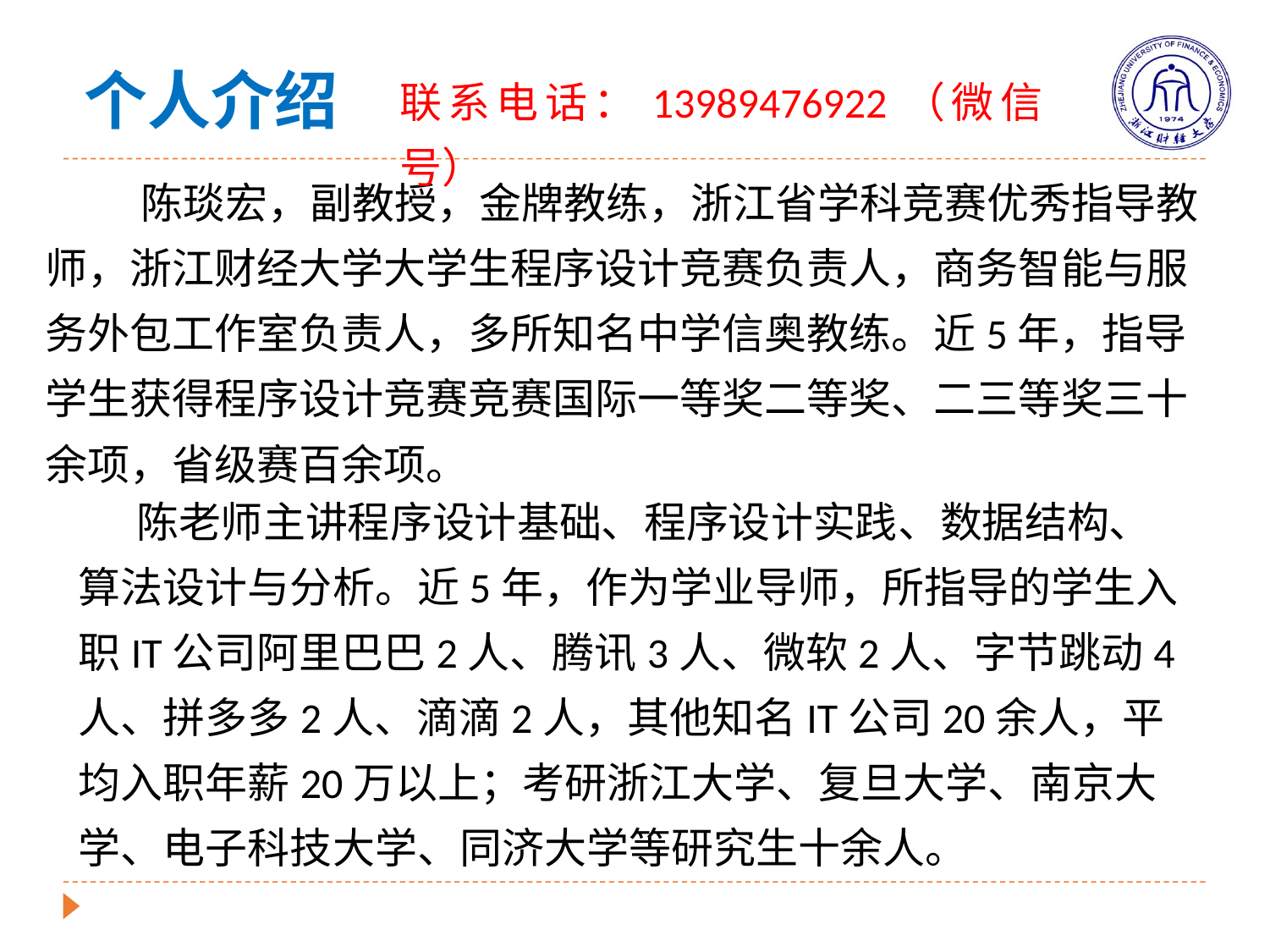

# 个人介绍
联系电话：13989476922（微信号）
         陈琰宏，副教授，金牌教练，浙江省学科竞赛优秀指导教师，浙江财经大学大学生程序设计竞赛负责人，商务智能与服务外包工作室负责人，多所知名中学信奥教练。近5年，指导学生获得程序设计竞赛竞赛国际一等奖二等奖、二三等奖三十余项，省级赛百余项。
     陈老师主讲程序设计基础、程序设计实践、数据结构、算法设计与分析。近5年，作为学业导师，所指导的学生入职IT公司阿里巴巴2人、腾讯3人、微软2人、字节跳动4人、拼多多2人、滴滴2人，其他知名IT公司20余人，平均入职年薪20万以上；考研浙江大学、复旦大学、南京大学、电子科技大学、同济大学等研究生十余人。
2